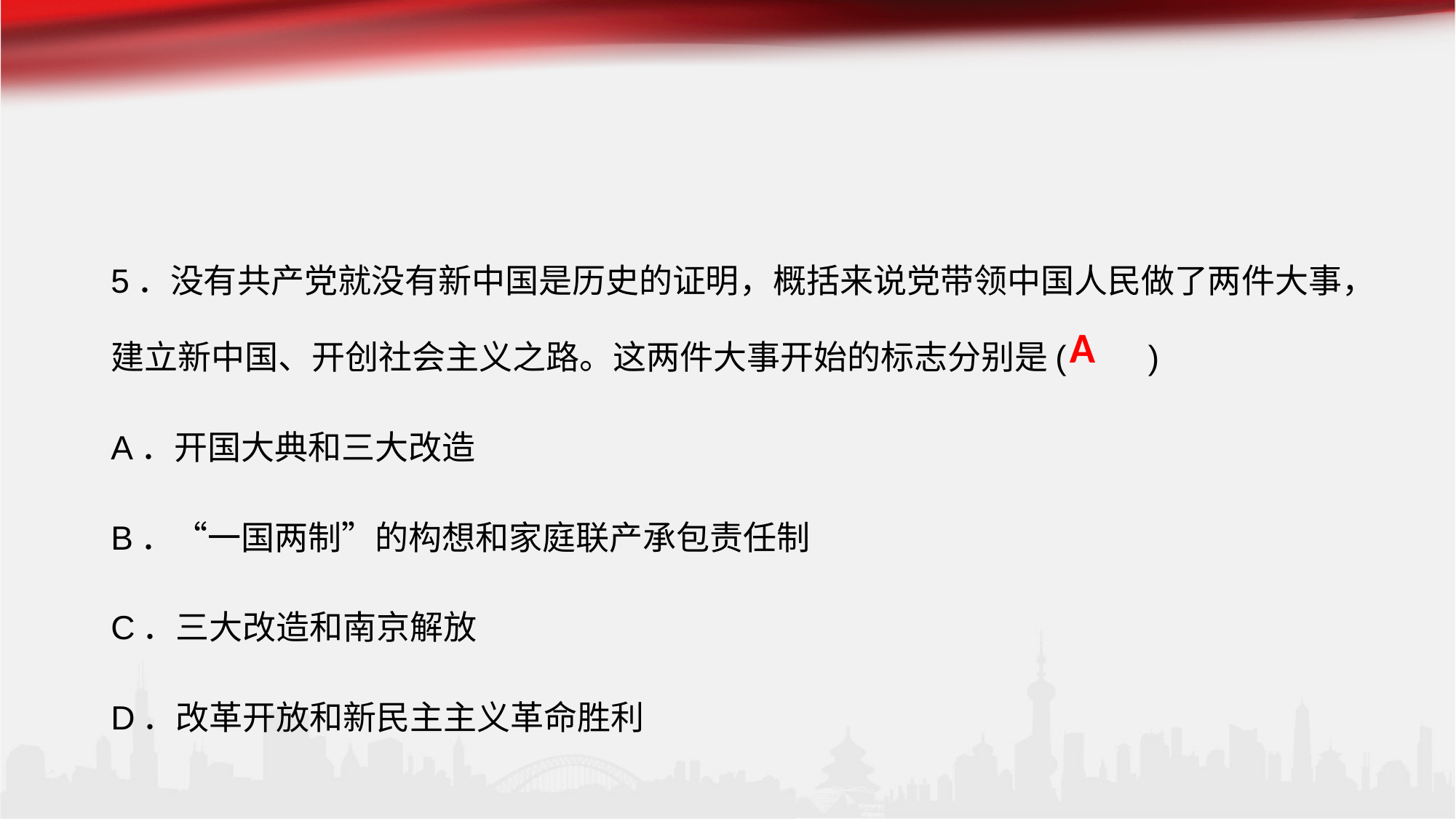

#
5．没有共产党就没有新中国是历史的证明，概括来说党带领中国人民做了两件大事，建立新中国、开创社会主义之路。这两件大事开始的标志分别是(　　)
A．开国大典和三大改造
B．“一国两制”的构想和家庭联产承包责任制
C．三大改造和南京解放
D．改革开放和新民主主义革命胜利
A